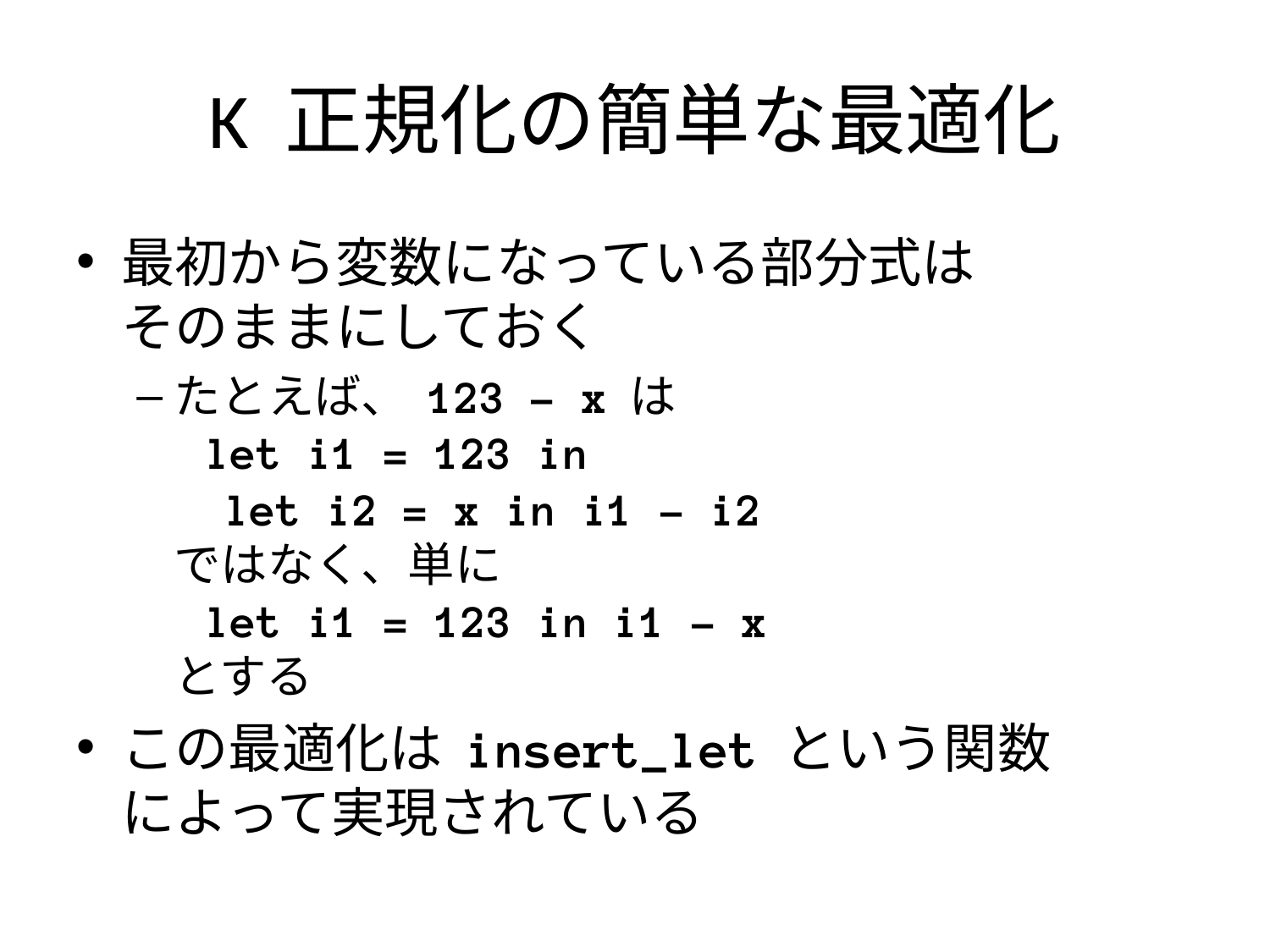

# K 正規化の簡単な最適化
最初から変数になっている部分式は
そのままにしておく
たとえば、 123 - x は
  let i1 = 123 in
  let i2 = x in i1 - i2
ではなく、単に
  let i1 = 123 in i1 - x
とする
この最適化は insert_let という関数
によって実現されている